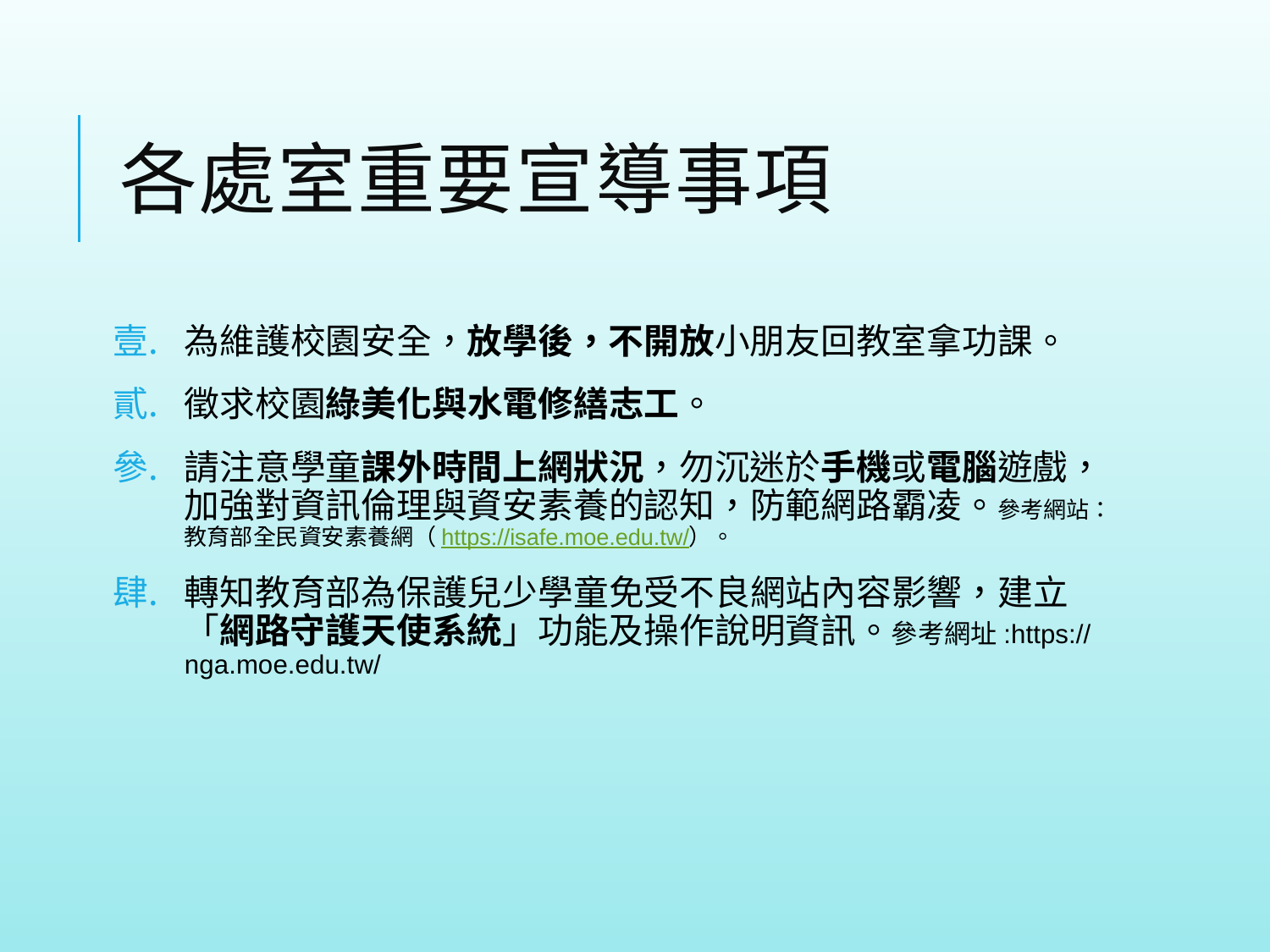

# 各處室重要宣導事項
為維護校園安全，放學後，不開放小朋友回教室拿功課。
徵求校園綠美化與水電修繕志工。
請注意學童課外時間上網狀況，勿沉迷於手機或電腦遊戲，加強對資訊倫理與資安素養的認知，防範網路霸凌。參考網站：教育部全民資安素養網（https://isafe.moe.edu.tw/）。
轉知教育部為保護兒少學童免受不良網站內容影響，建立「網路守護天使系統」功能及操作說明資訊。參考網址:https://nga.moe.edu.tw/